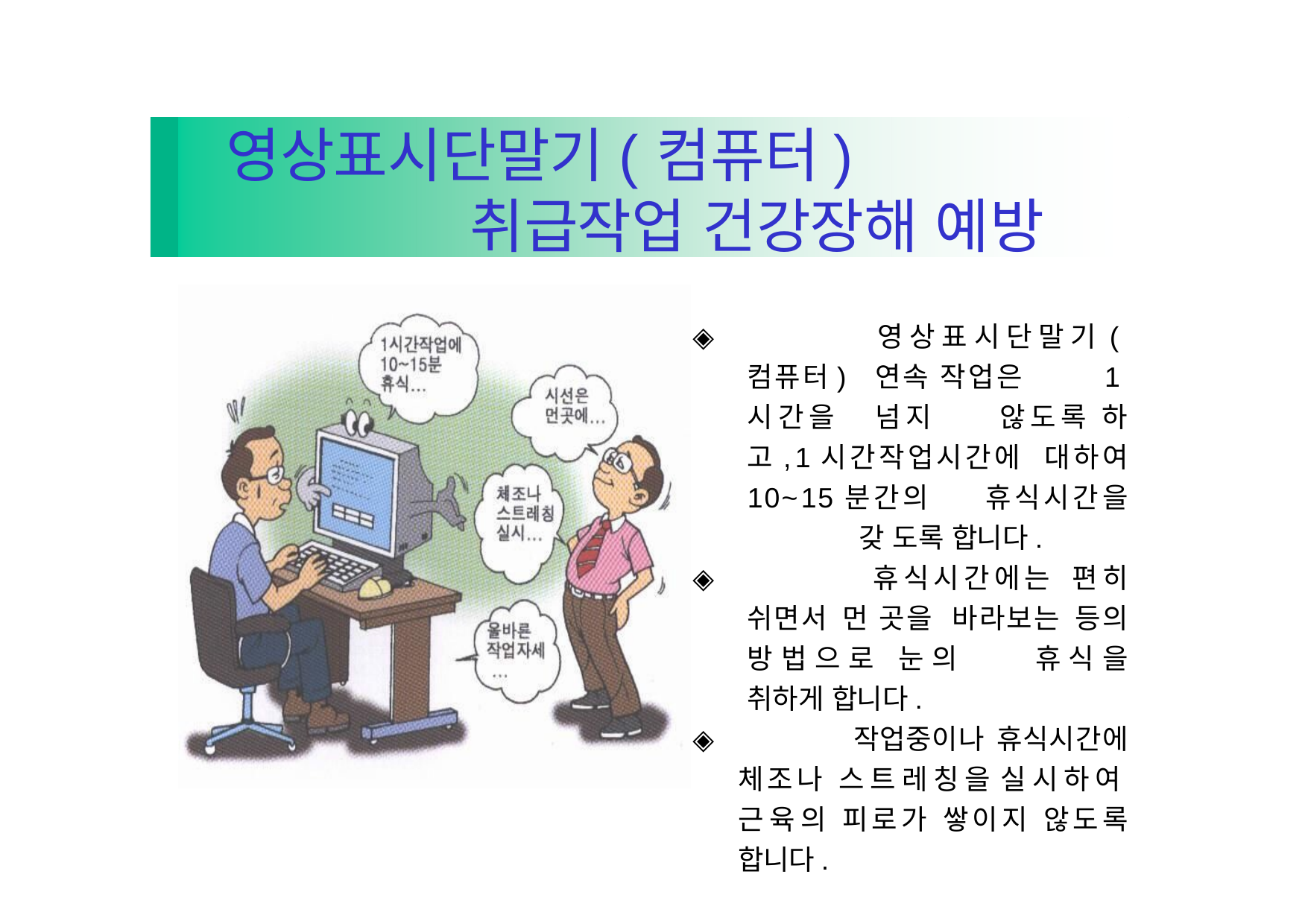

# 영상표시단말기(컴퓨터)취급작업 건강장해 예방

◈		영상표시단말기(컴퓨터)  연속 작업은	1시간을	넘지	않도록 하고,1시간작업시간에  대하여 10~15분간의	휴식시간을	갖 도록 합니다.
◈		휴식시간에는 편히 쉬면서 먼 곳을  바라보는 등의 방법으로 눈의	휴식을 취하게 합니다.
◈		작업중이나 휴식시간에 체조나 스트레칭을	실시하여	근육의 피로가 쌓이지 않도록 합니다.